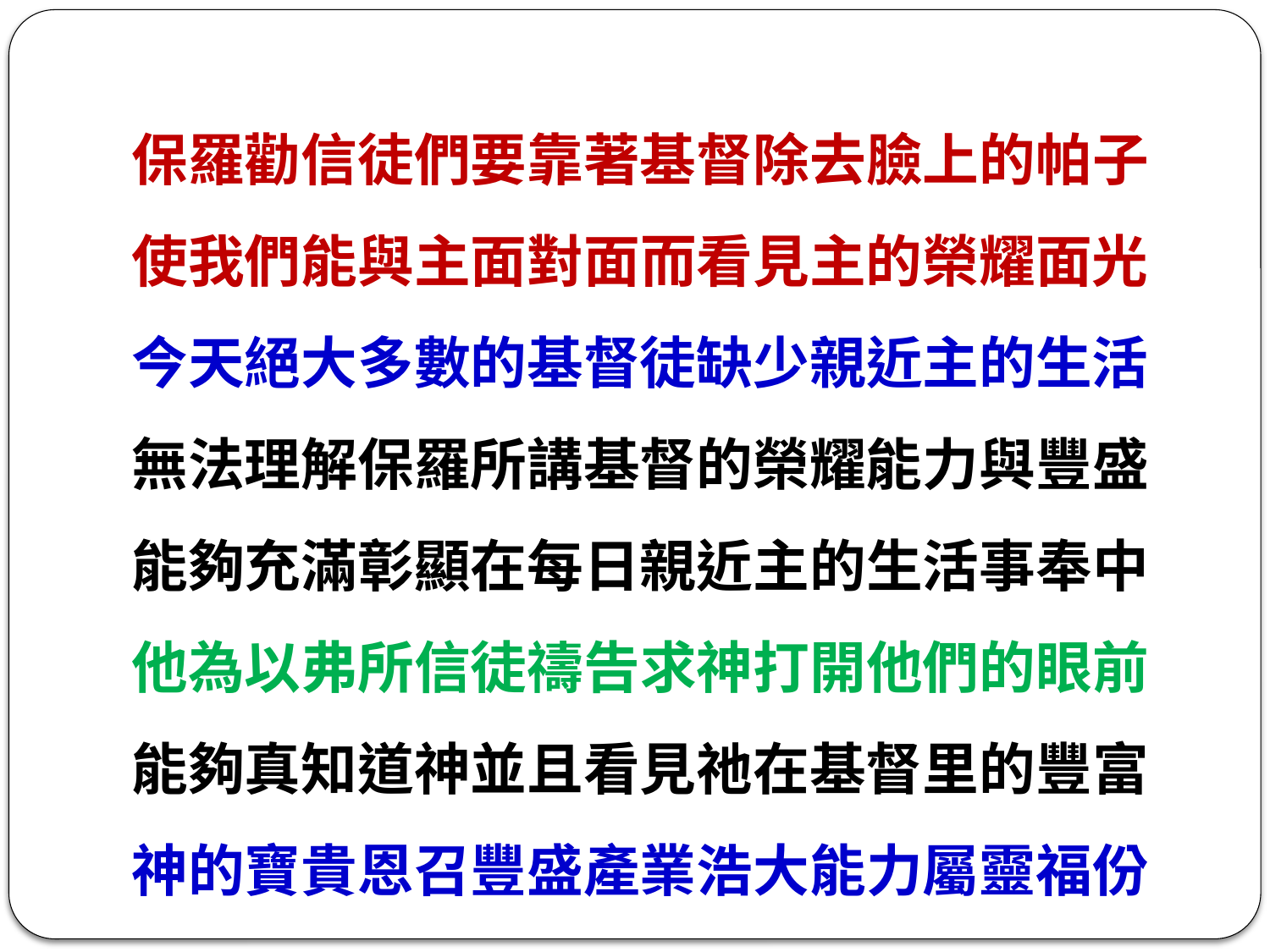

保羅勸信徒們要靠著基督除去臉上的帕子
使我們能與主面對面而看見主的榮耀面光
今天絕大多數的基督徒缺少親近主的生活
無法理解保羅所講基督的榮耀能力與豐盛
能夠充滿彰顯在每日親近主的生活事奉中
他為以弗所信徒禱告求神打開他們的眼前
能夠真知道神並且看見祂在基督里的豐富
神的寶貴恩召豐盛產業浩大能力屬靈福份